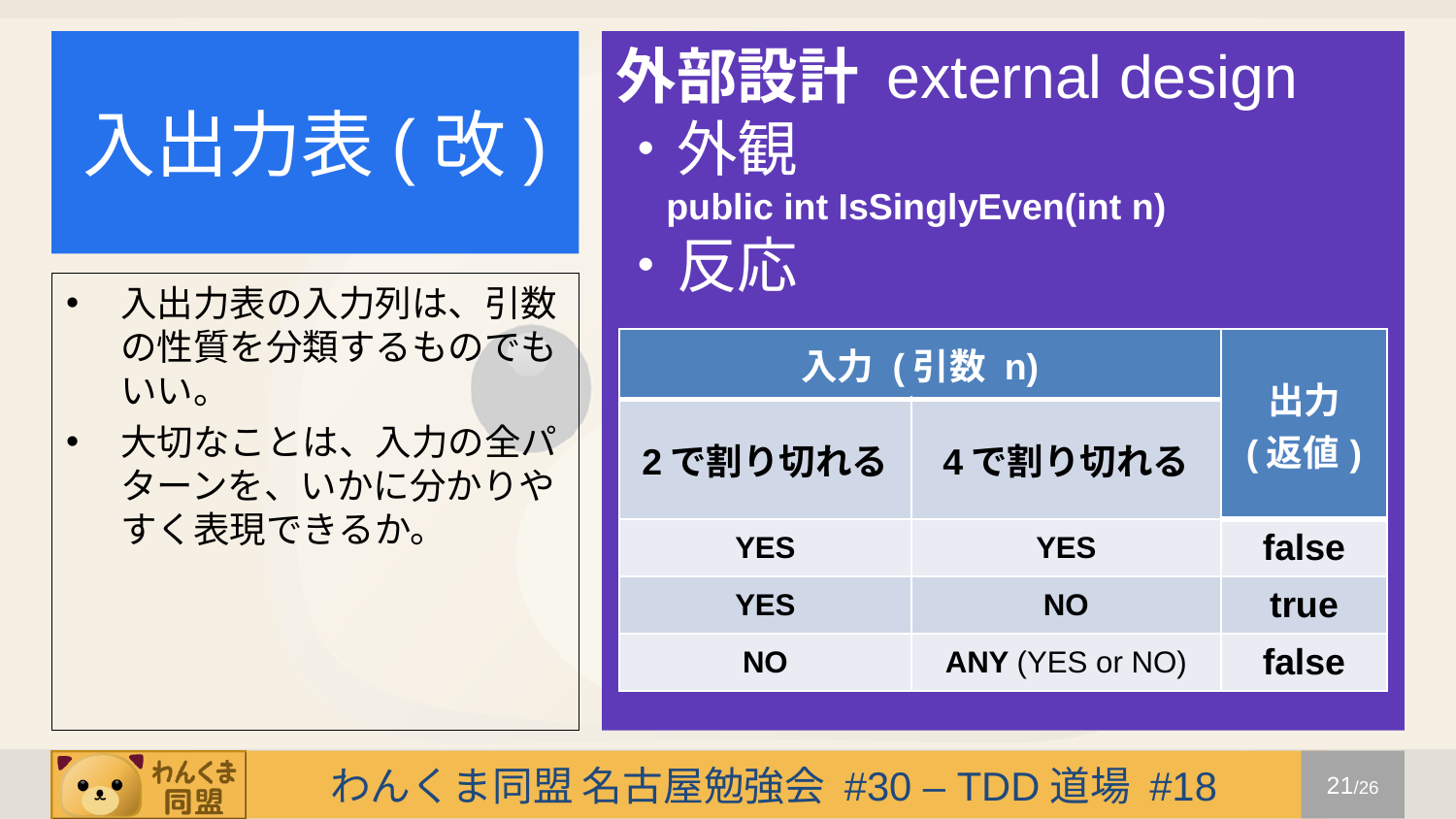

# 入出力表(改)
外部設計 external design
・外観
     public int IsSinglyEven(int n)
・反応
入出力表の入力列は、引数の性質を分類するものでもいい。
大切なことは、入力の全パターンを、いかに分かりやすく表現できるか。
| 入力 (引数 n) |  | 出力 (返値) |
| --- | --- | --- |
| 2で割り切れる | 4で割り切れる |  |
| YES | YES | false |
| YES | NO | true |
| NO | ANY (YES or NO) | false |